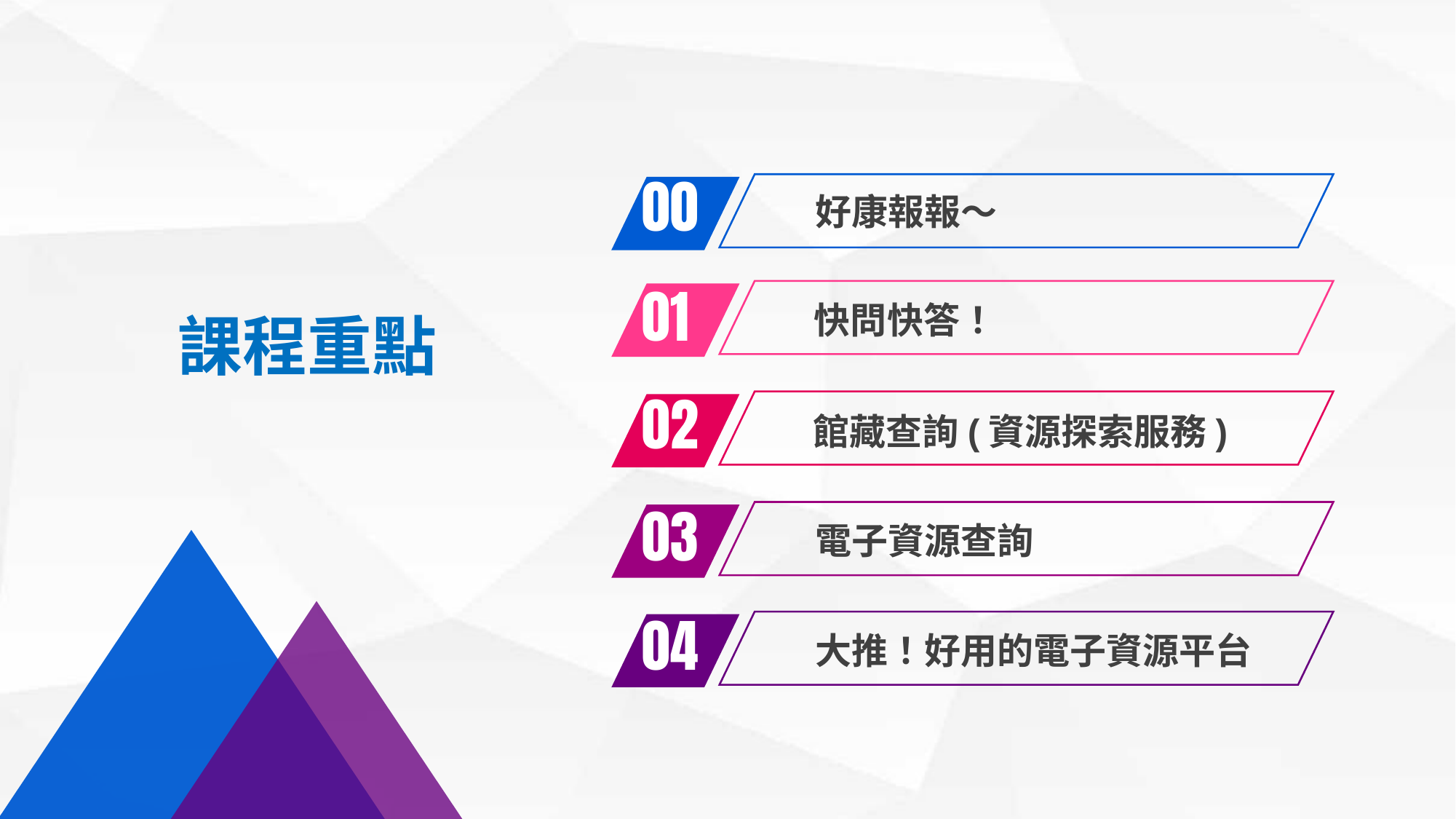

00

好康報報～
01

快問快答！
課程重點

02

館藏查詢(資源探索服務)
03

電子資源查詢

04

大推！好用的電子資源平台